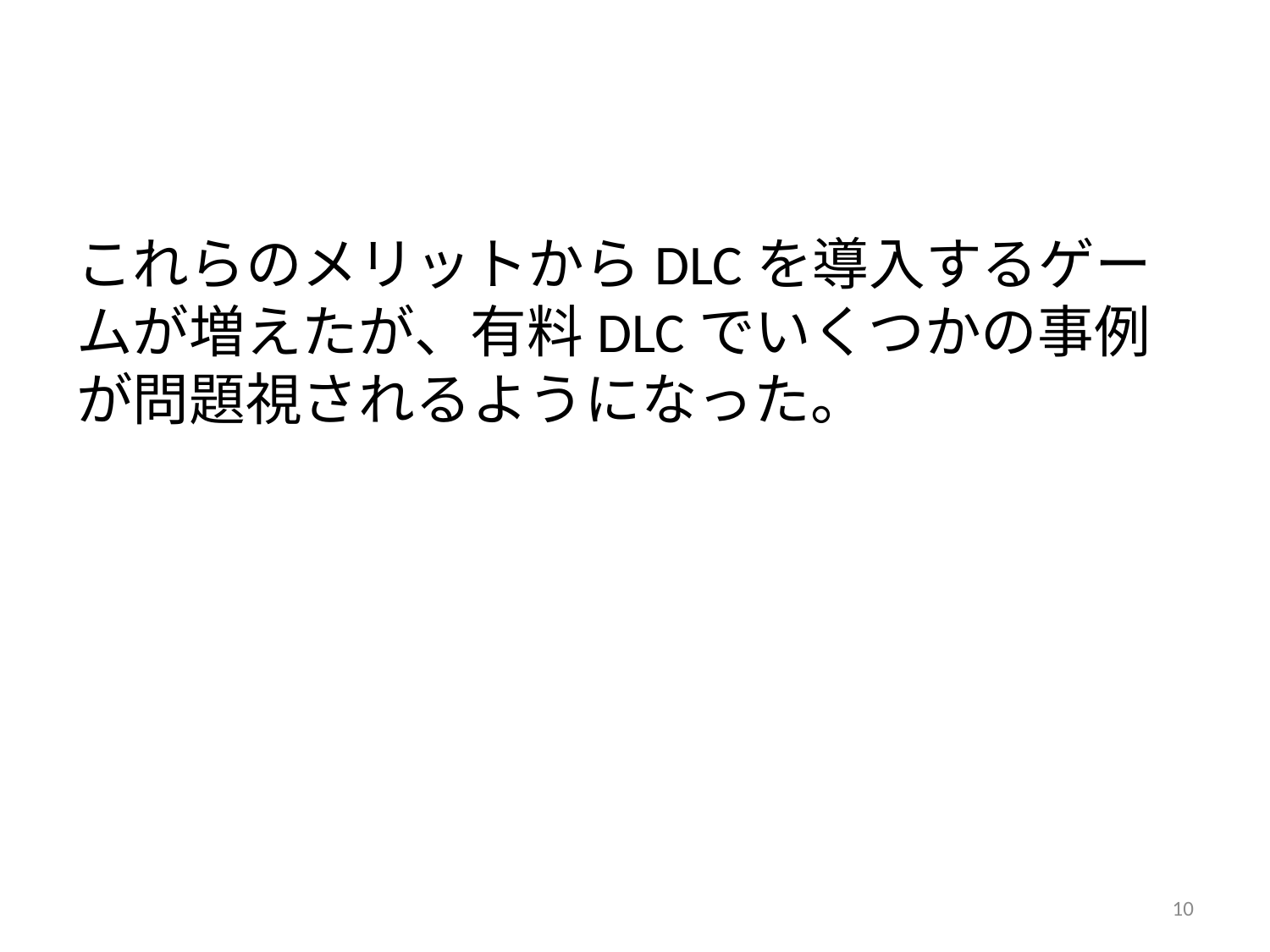

#
これらのメリットからDLCを導入するゲームが増えたが、有料DLCでいくつかの事例が問題視されるようになった。
10